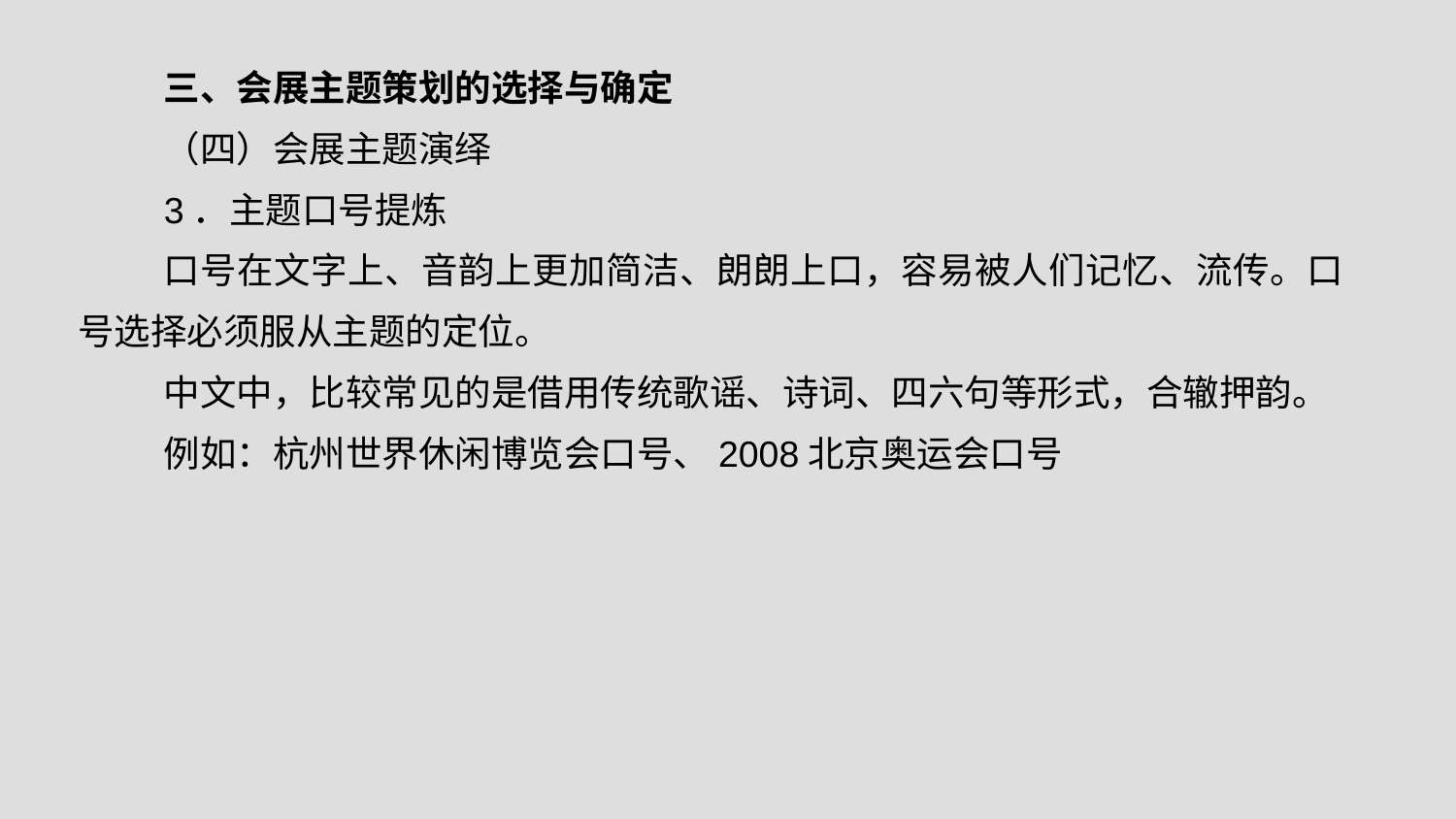

三、会展主题策划的选择与确定
（四）会展主题演绎
3．主题口号提炼
口号在文字上、音韵上更加简洁、朗朗上口，容易被人们记忆、流传。口号选择必须服从主题的定位。
中文中，比较常见的是借用传统歌谣、诗词、四六句等形式，合辙押韵。
例如：杭州世界休闲博览会口号、2008北京奥运会口号